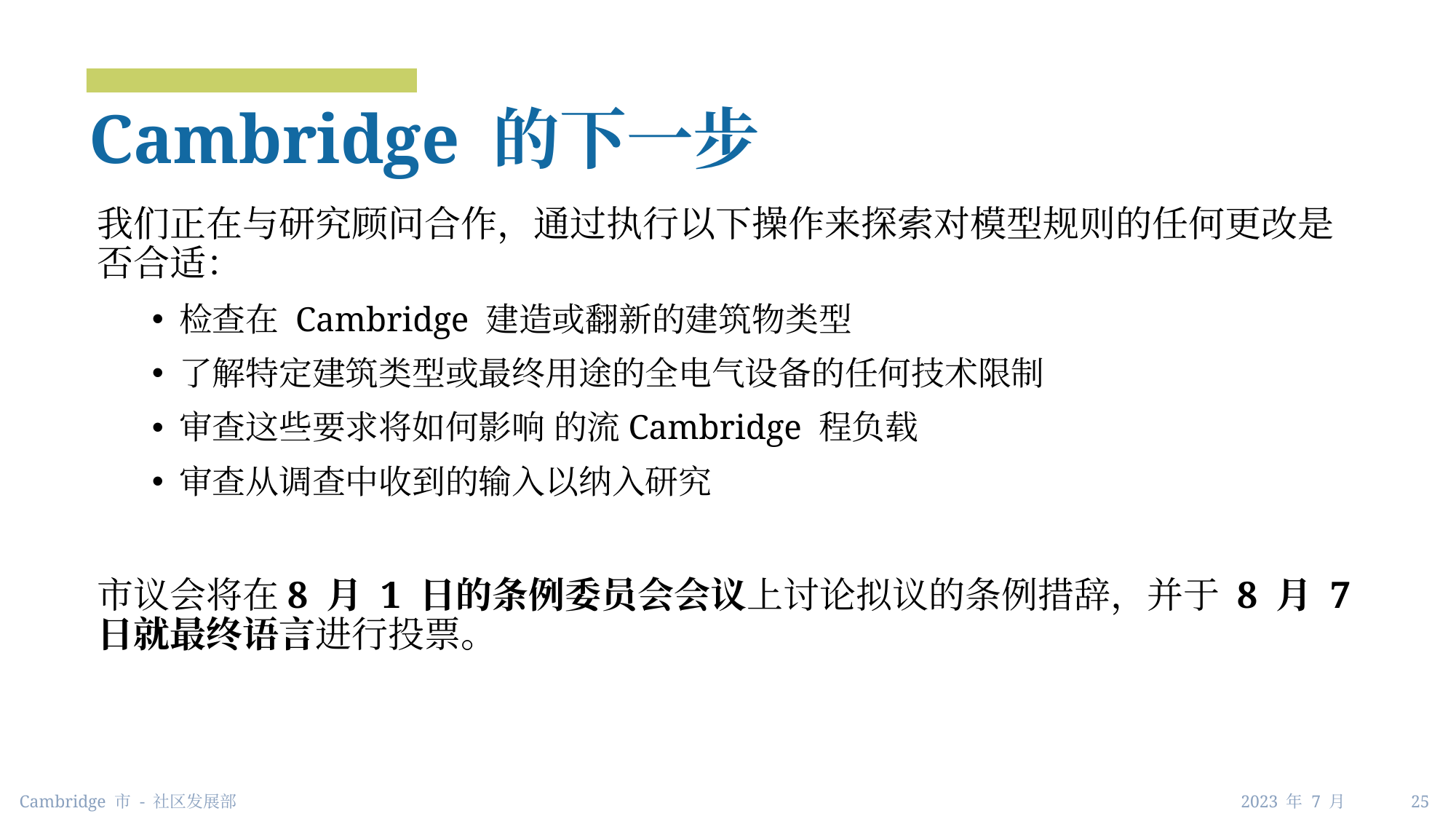

# Cambridge 的下一步
我们正在与研究顾问合作，通过执行以下操作来探索对模型规则的任何更改是否合适：
检查在 Cambridge 建造或翻新的建筑物类型
了解特定建筑类型或最终用途的全电气设备的任何技术限制
审查这些要求将如何影响 的流Cambridge 程负载
审查从调查中收到的输入以纳入研究

市议会将在8 月 1 日的条例委员会会议上讨论拟议的条例措辞，并于 8 月 7 日就最终语言进行投票。
Cambridge 市 - 社区发展部
2023 年 7 月              25